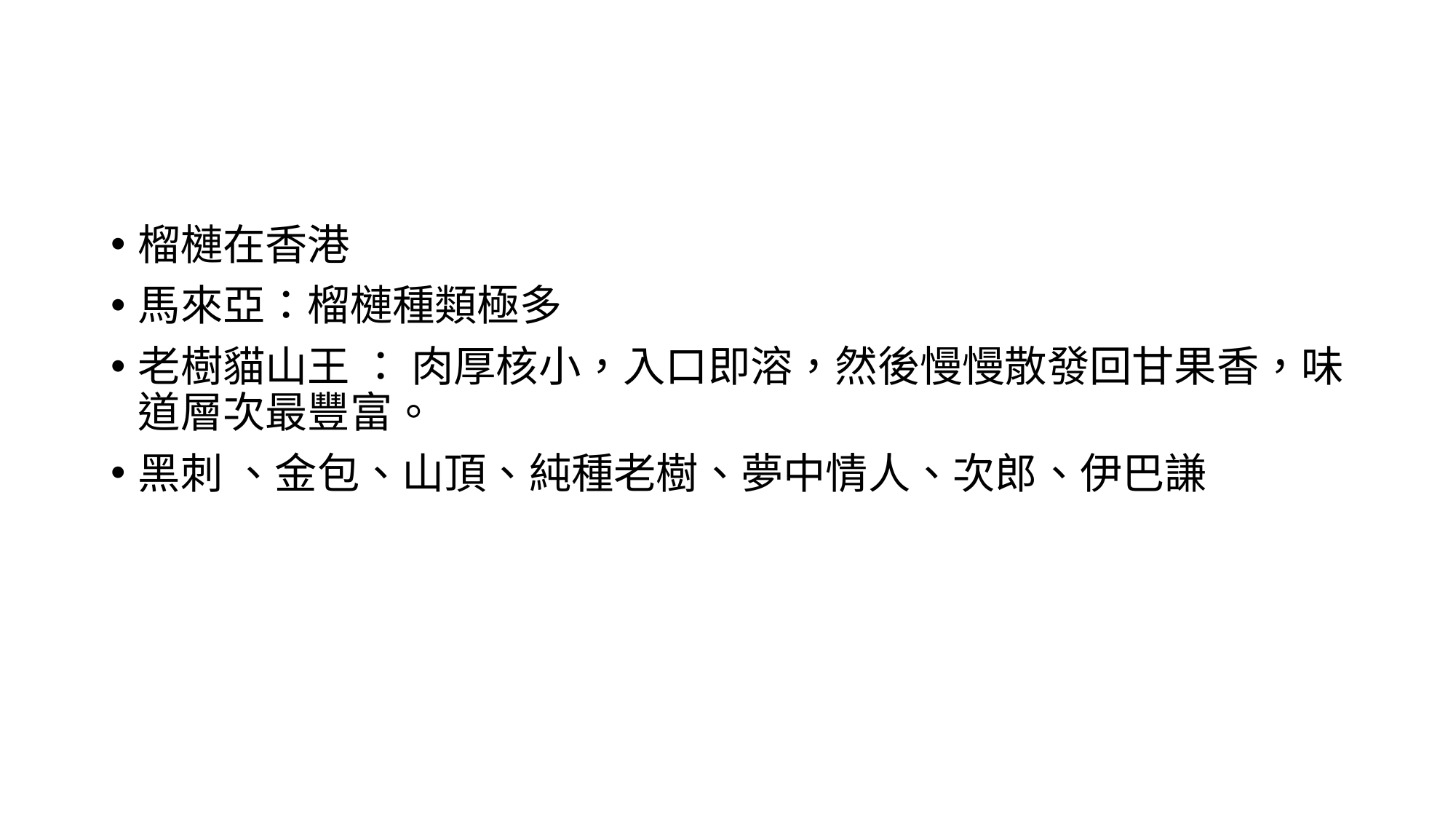

#
榴槤在香港
馬來亞：榴槤種類極多
老樹貓山王 ： 肉厚核小，入口即溶，然後慢慢散發回甘果香，味道層次最豐富。
黑刺 、金包、山頂、純種老樹、夢中情人、次郎、伊巴謙